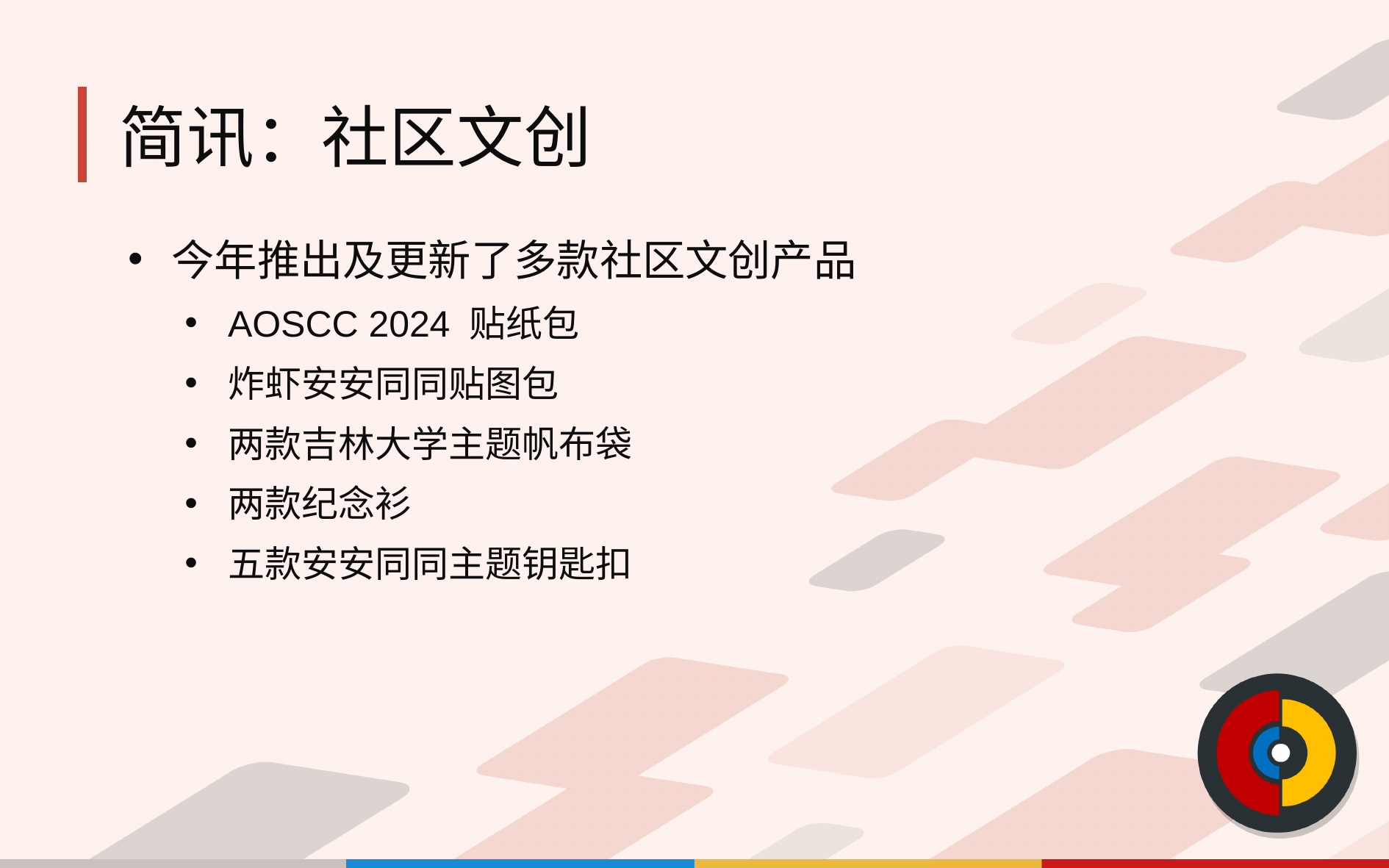

# 简讯：社区文创
今年推出及更新了多款社区文创产品
AOSCC 2024 贴纸包
炸虾安安同同贴图包
两款吉林大学主题帆布袋
两款纪念衫
五款安安同同主题钥匙扣